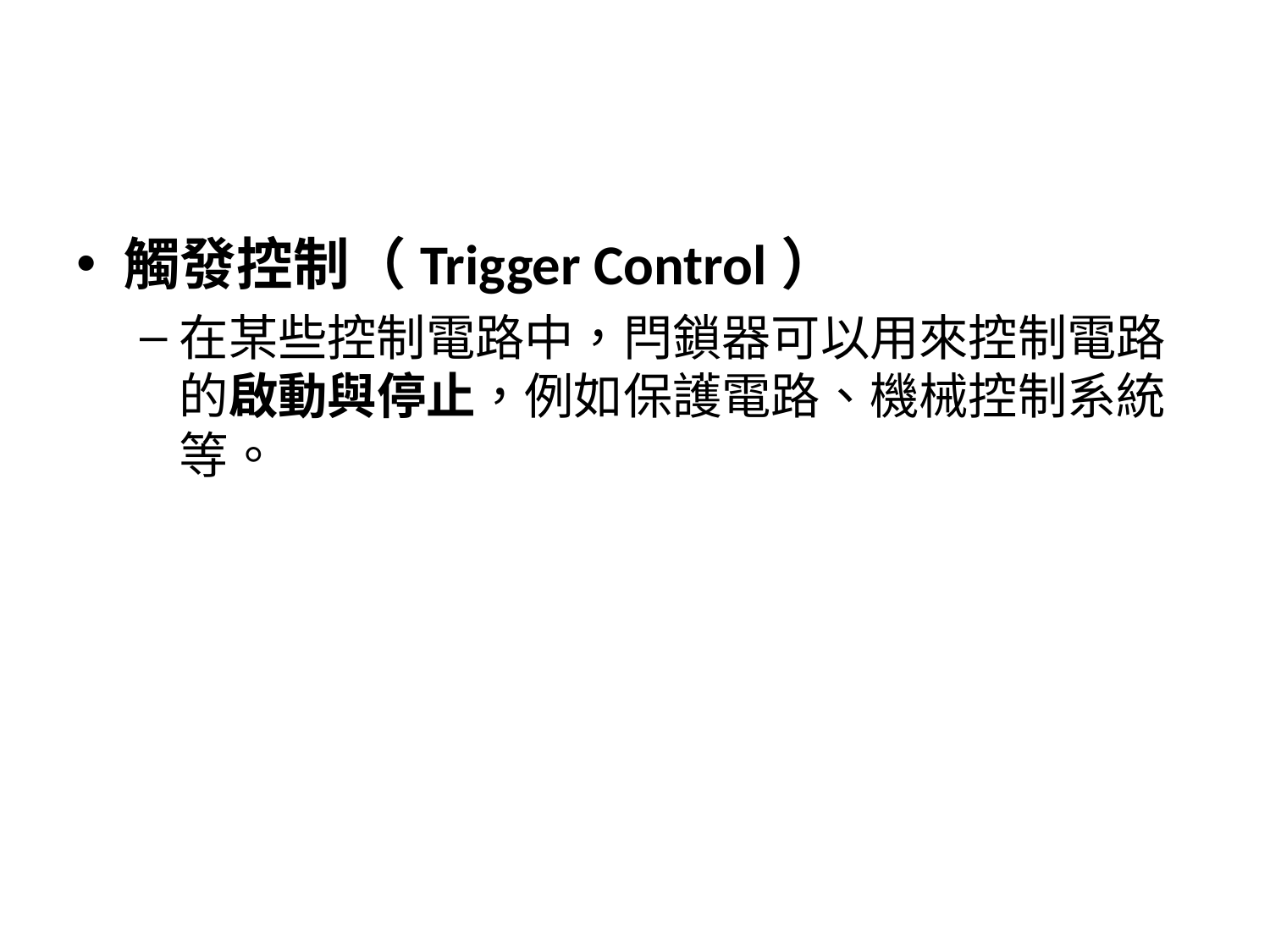

#
觸發控制（Trigger Control）
在某些控制電路中，閂鎖器可以用來控制電路的啟動與停止，例如保護電路、機械控制系統等。